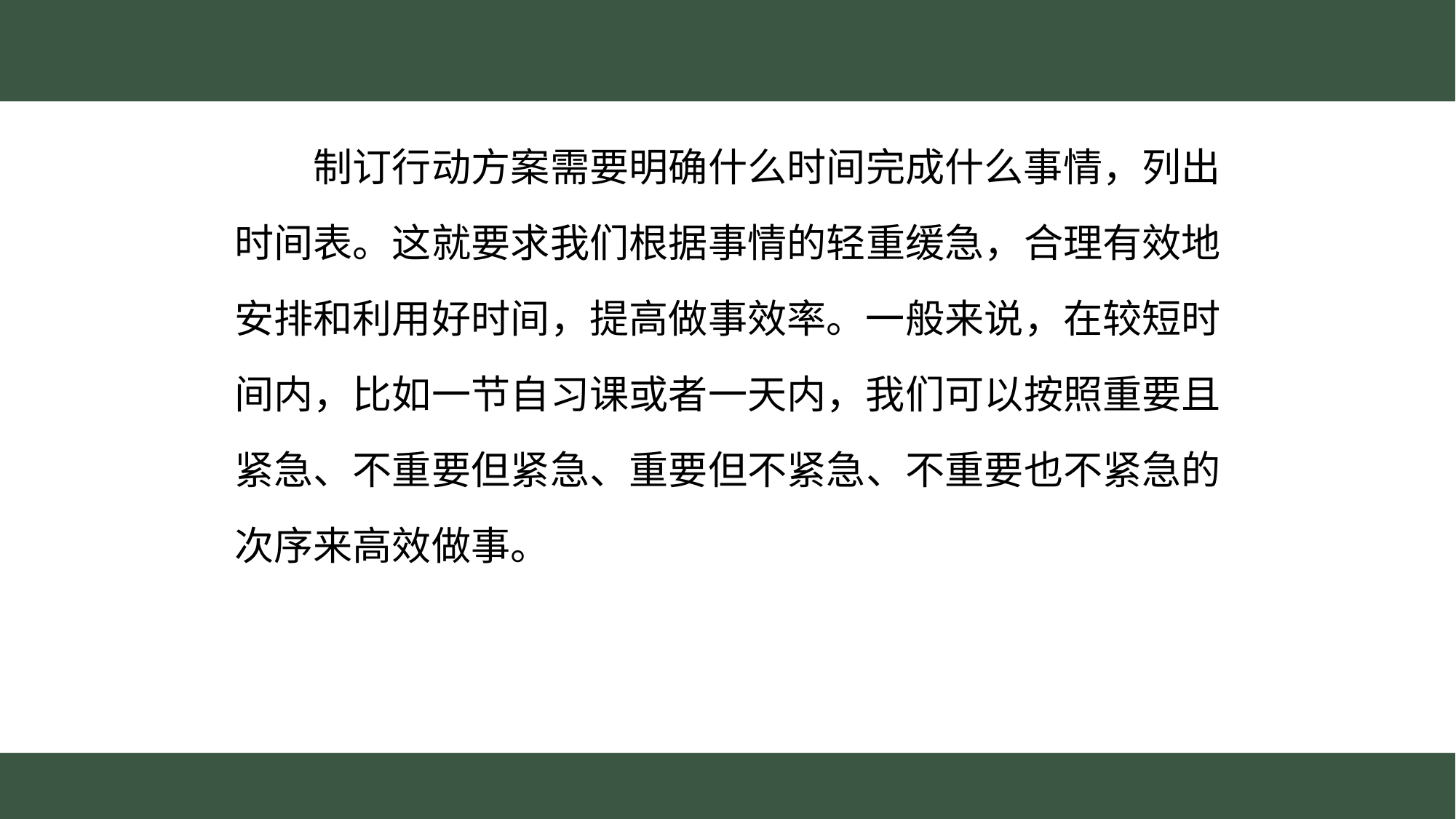

制订行动方案需要明确什么时间完成什么事情，列出
时间表。这就要求我们根据事情的轻重缓急，合理有效地
安排和利用好时间，提高做事效率。一般来说，在较短时
间内，比如一节自习课或者一天内，我们可以按照重要且
紧急、不重要但紧急、重要但不紧急、不重要也不紧急的
次序来高效做事。